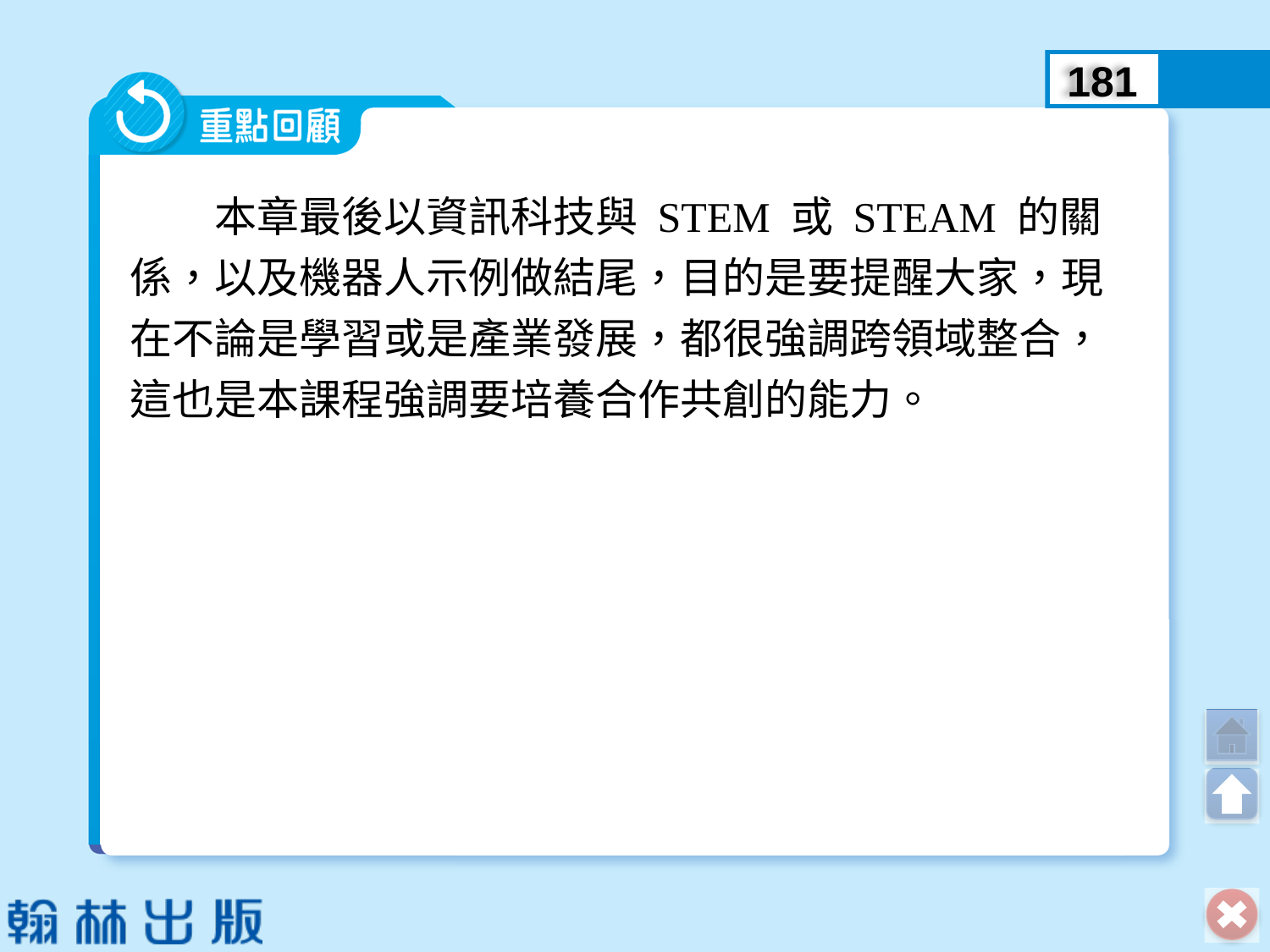

181
　　本章最後以資訊科技與 STEM 或 STEAM 的關係，以及機器人示例做結尾，目的是要提醒大家，現在不論是學習或是產業發展，都很強調跨領域整合，這也是本課程強調要培養合作共創的能力。